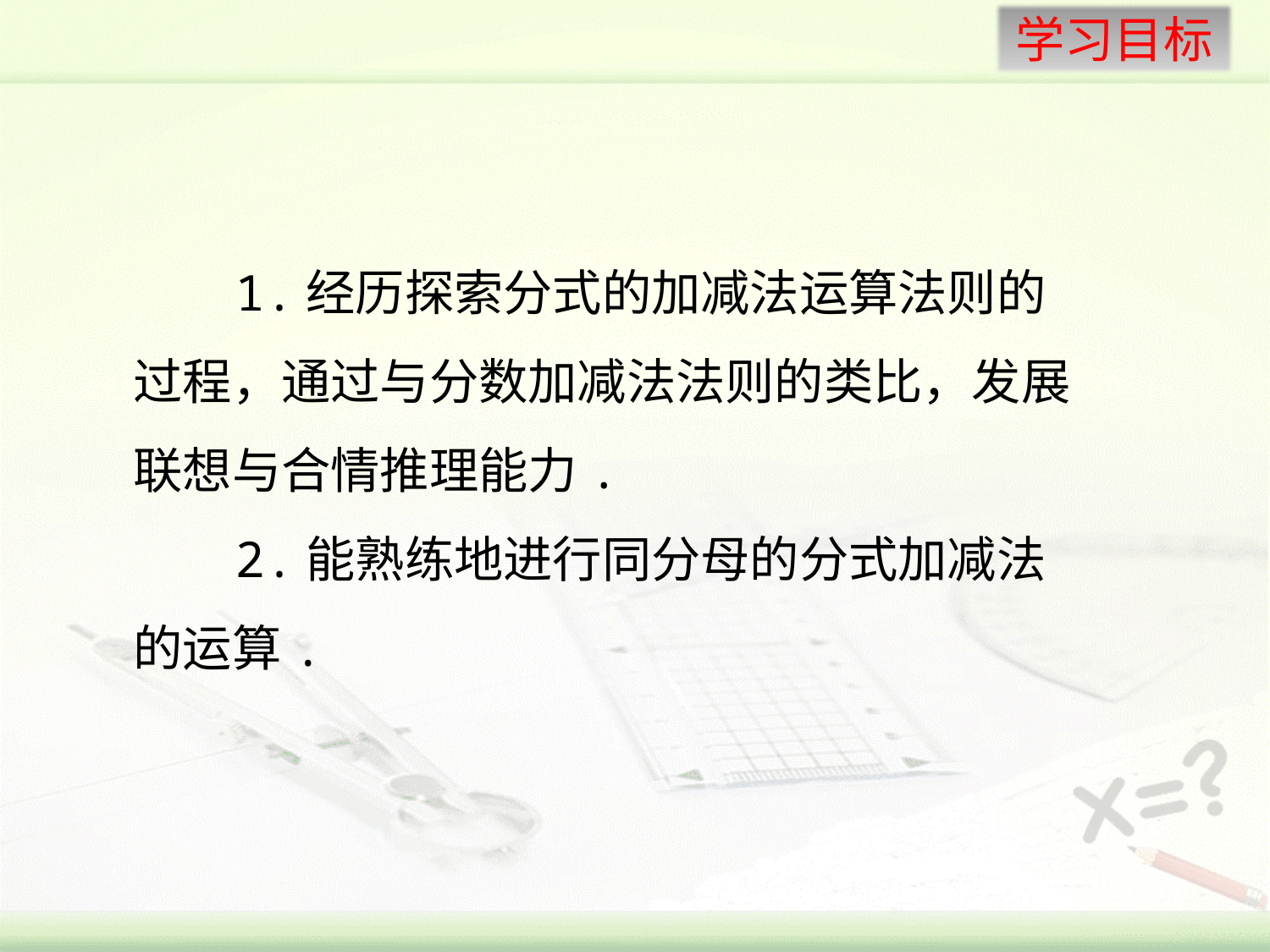

1.经历探索分式的加减法运算法则的过程，通过与分数加减法法则的类比，发展联想与合情推理能力.
  2.能熟练地进行同分母的分式加减法的运算.